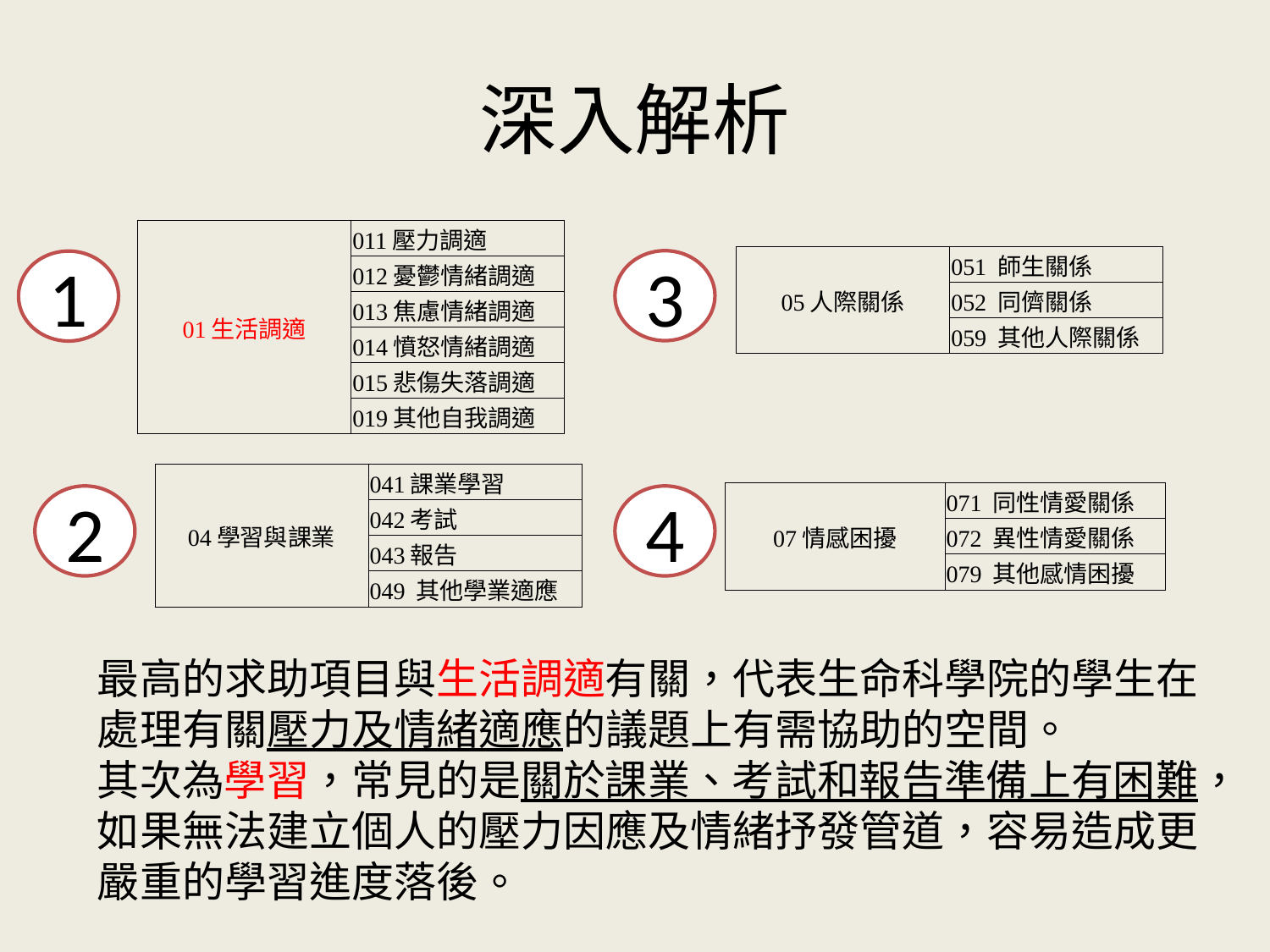

# 深入解析
| 01生活調適 | 011壓力調適 |
| --- | --- |
|  | 012憂鬱情緒調適 |
|  | 013焦慮情緒調適 |
|  | 014憤怒情緒調適 |
|  | 015悲傷失落調適 |
|  | 019其他自我調適 |
| 05人際關係 | 051 師生關係 |
| --- | --- |
|  | 052 同儕關係 |
|  | 059 其他人際關係 |
3
1
| 04學習與課業 | 041課業學習 |
| --- | --- |
|  | 042考試 |
|  | 043報告 |
|  | 049 其他學業適應 |
| 07情感困擾 | 071 同性情愛關係 |
| --- | --- |
|  | 072 異性情愛關係 |
|  | 079 其他感情困擾 |
2
4
最高的求助項目與生活調適有關，代表生命科學院的學生在處理有關壓力及情緒適應的議題上有需協助的空間。
其次為學習，常見的是關於課業、考試和報告準備上有困難，如果無法建立個人的壓力因應及情緒抒發管道，容易造成更嚴重的學習進度落後。